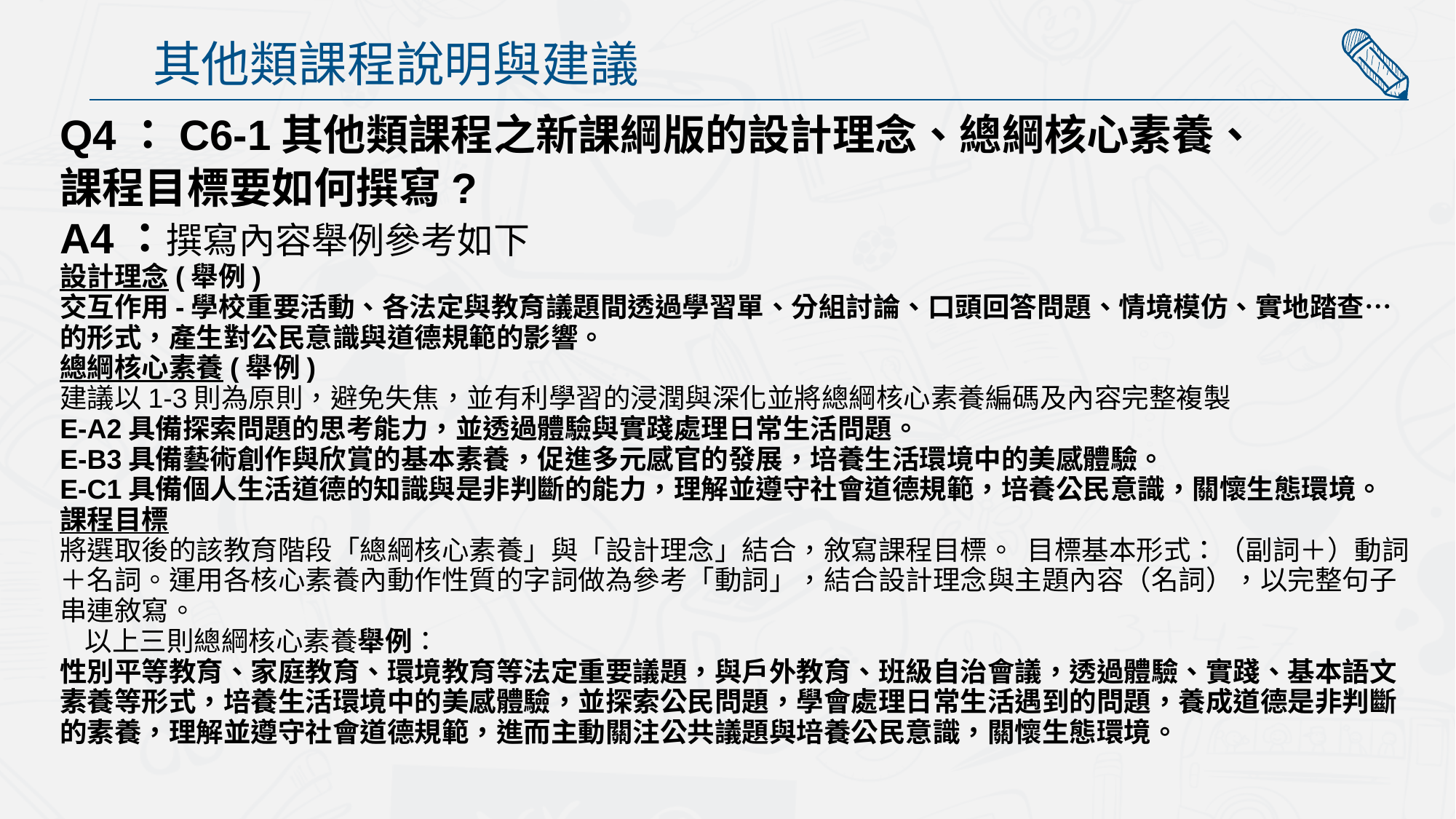

其他類課程說明與建議
Q4：C6-1其他類課程之新課綱版的設計理念、總綱核心素養、課程目標要如何撰寫?
A4：撰寫內容舉例參考如下
設計理念(舉例)
交互作用-學校重要活動、各法定與教育議題間透過學習單、分組討論、口頭回答問題、情境模仿、實地踏查…的形式，產生對公民意識與道德規範的影響。
總綱核心素養(舉例)
建議以1-3則為原則，避免失焦，並有利學習的浸潤與深化並將總綱核心素養編碼及內容完整複製
E-A2具備探索問題的思考能力，並透過體驗與實踐處理日常生活問題。
E-B3具備藝術創作與欣賞的基本素養，促進多元感官的發展，培養生活環境中的美感體驗。
E-C1具備個人生活道德的知識與是非判斷的能力，理解並遵守社會道德規範，培養公民意識，關懷生態環境。
課程目標
將選取後的該教育階段「總綱核心素養」與「設計理念」結合，敘寫課程目標。  目標基本形式：（副詞＋）動詞＋名詞。運用各核心素養內動作性質的字詞做為參考「動詞」，結合設計理念與主題內容（名詞），以完整句子串連敘寫。
   以上三則總綱核心素養舉例：
性別平等教育、家庭教育、環境教育等法定重要議題，與戶外教育、班級自治會議，透過體驗、實踐、基本語文素養等形式，培養生活環境中的美感體驗，並探索公民問題，學會處理日常生活遇到的問題，養成道德是非判斷的素養，理解並遵守社會道德規範，進而主動關注公共議題與培養公民意識，關懷生態環境。